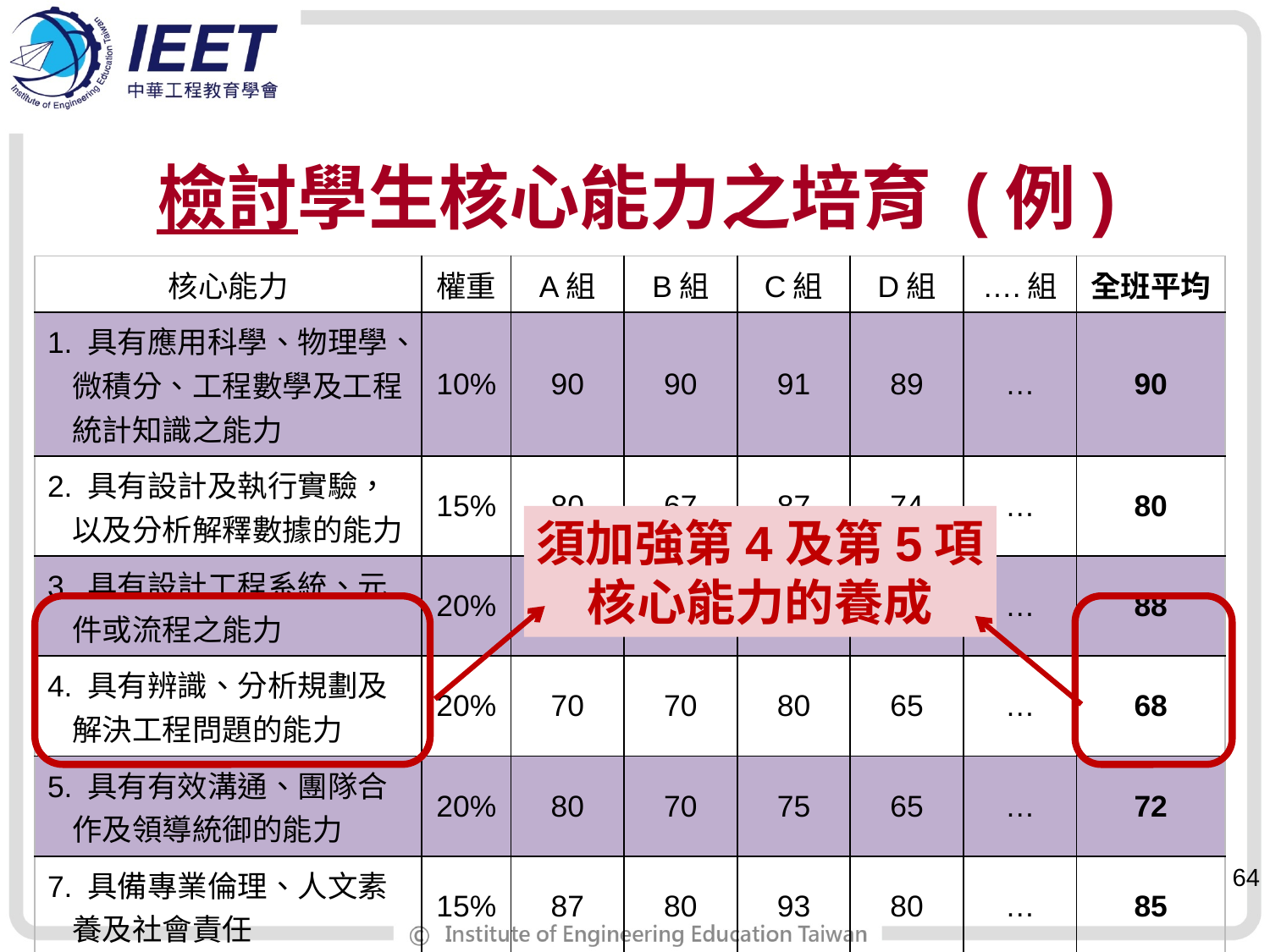

# 檢討學生核心能力之培育 (例)
| 核心能力 | 權重 | A組 | B組 | C組 | D組 | ….組 | 全班平均 |
| --- | --- | --- | --- | --- | --- | --- | --- |
| 1. 具有應用科學、物理學、微積分、工程數學及工程統計知識之能力 | 10% | 90 | 90 | 91 | 89 | … | 90 |
| 2. 具有設計及執行實驗，以及分析解釋數據的能力 | 15% | 80 | 67 | 87 | 74 | … | 80 |
| 3. 具有設計工程系統、元件或流程之能力 | 20% | 90 | 85 | 90 | 85 | … | 88 |
| 4. 具有辨識、分析規劃及解決工程問題的能力 | 20% | 70 | 70 | 80 | 65 | … | 68 |
| 5. 具有有效溝通、團隊合作及領導統御的能力 | 20% | 80 | 70 | 75 | 65 | … | 72 |
| 7. 具備專業倫理、人文素養及社會責任 | 15% | 87 | 80 | 93 | 80 | … | 85 |
| 各組總分 |  | 82 | 76 | 85 | 75 |  | 81 |
須加強第4及第5項
核心能力的養成

64